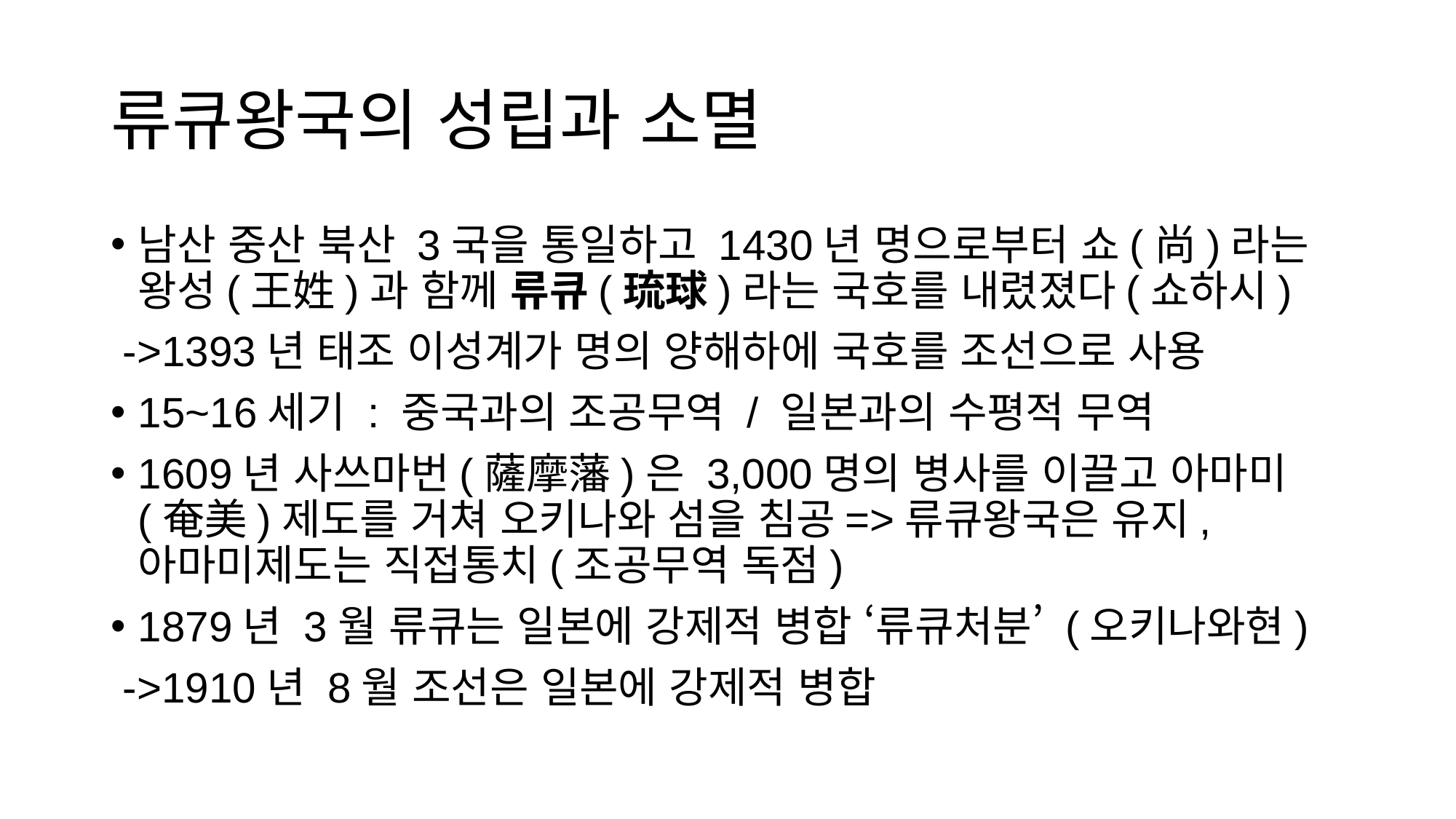

# 류큐왕국의 성립과 소멸
남산 중산 북산 3국을 통일하고 1430년 명으로부터 쇼(尚)라는 왕성(王姓)과 함께 류큐(琉球)라는 국호를 내렸졌다(쇼하시)
 ->1393년 태조 이성계가 명의 양해하에 국호를 조선으로 사용
15~16세기 : 중국과의 조공무역 / 일본과의 수평적 무역
1609년 사쓰마번(薩摩藩)은 3,000명의 병사를 이끌고 아마미(奄美)제도를 거쳐 오키나와 섬을 침공=>류큐왕국은 유지, 아마미제도는 직접통치(조공무역 독점)
1879년 3월 류큐는 일본에 강제적 병합 ‘류큐처분’ (오키나와현)
 ->1910년 8월 조선은 일본에 강제적 병합